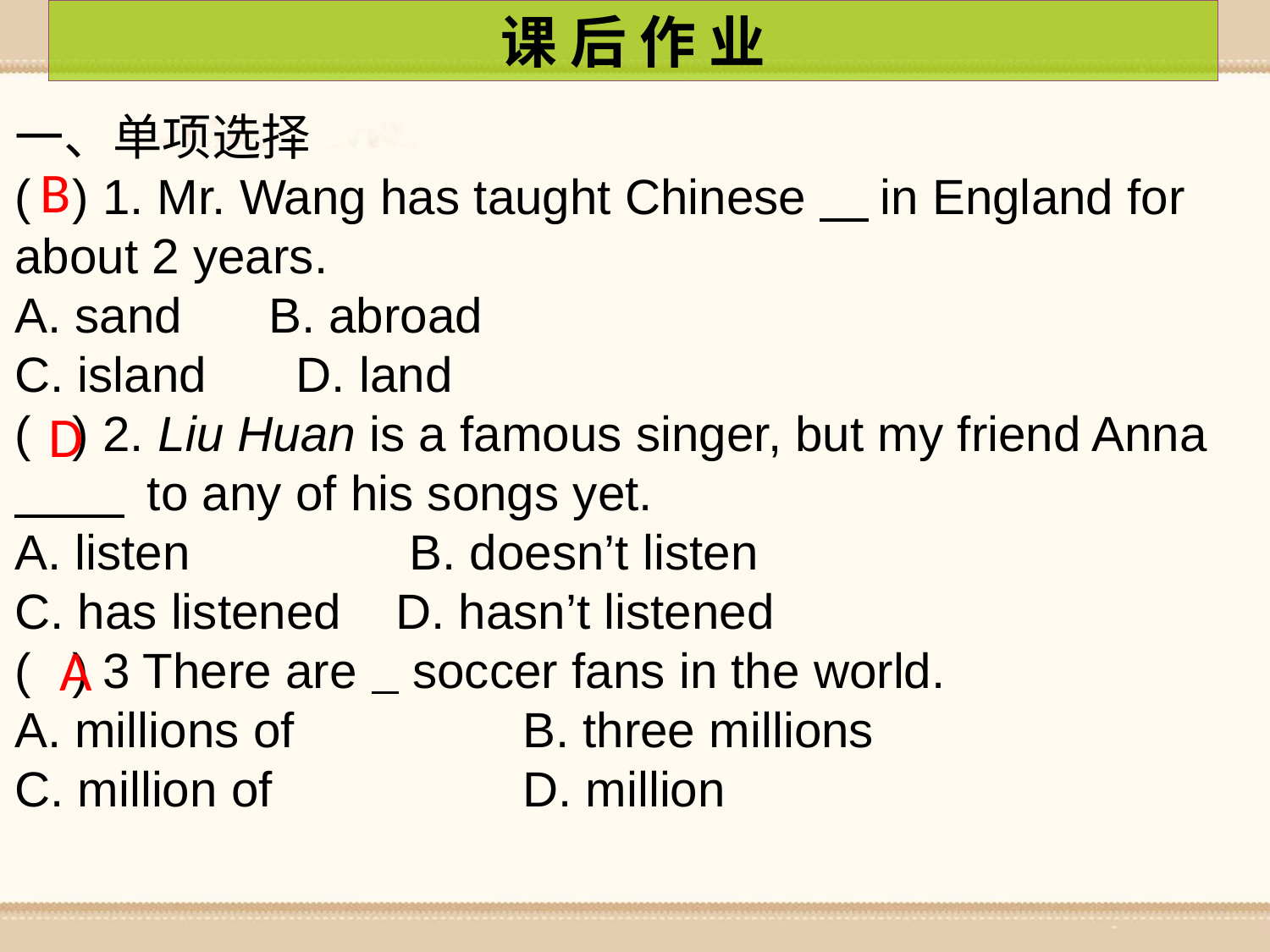

课 后 作 业
一、单项选择
(   ) 1. Mr. Wang has taught Chinese　in England for about 2 years.
A. sand	B. abroad
C. island	  D. land
(   ) 2. Liu Huan is a famous singer, but my friend Anna 　　  to any of his songs yet.
A. listen	 	 B. doesn’t listen
C. has listened	D. hasn’t listened
(   ) 3 There are    soccer fans in the world.
A. millions of		B. three millions
C. million of		D. million
B
D
A